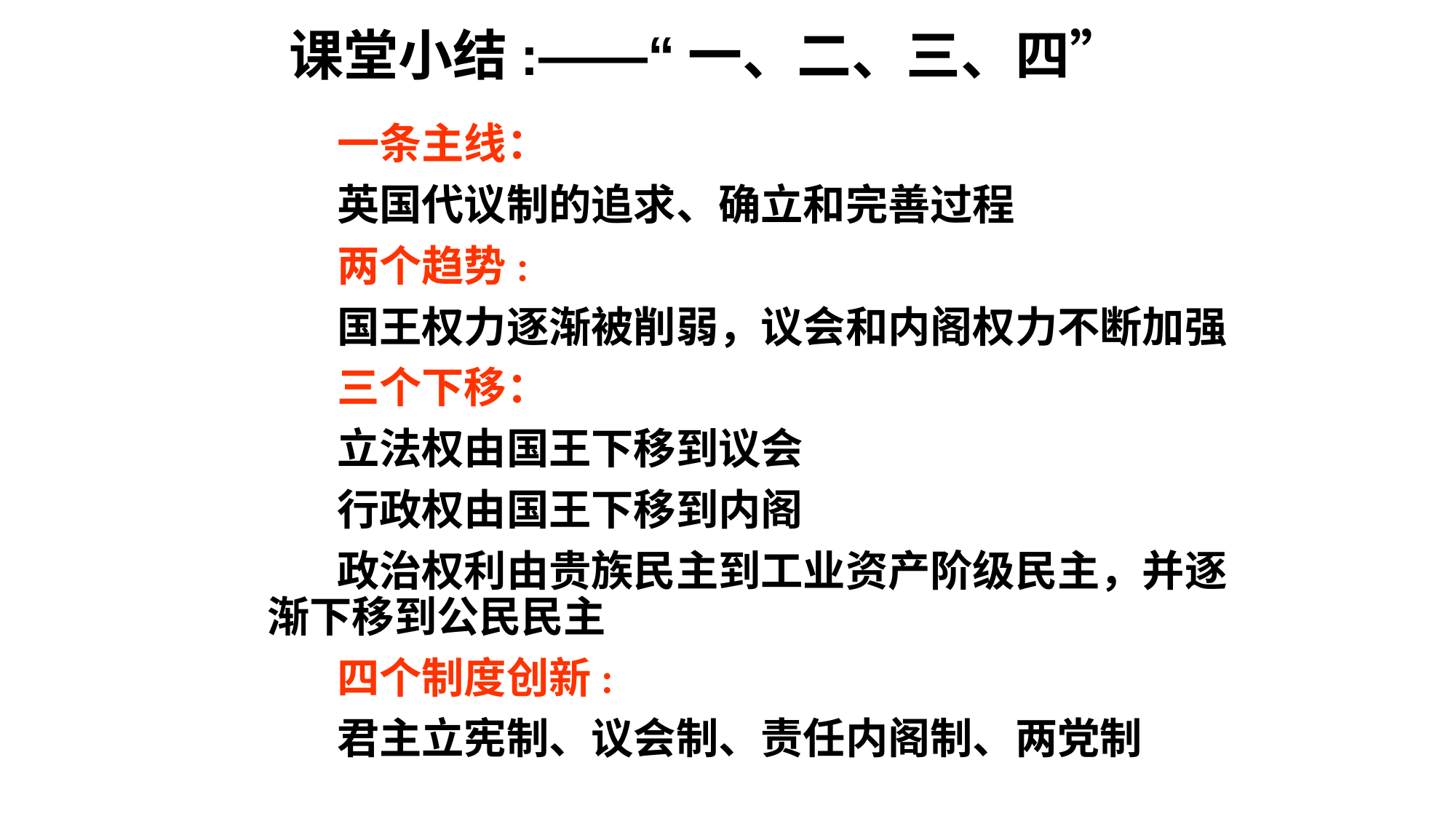

# 课堂小结:——“一、二、三、四”
         一条主线：
         英国代议制的追求、确立和完善过程
         两个趋势:
         国王权力逐渐被削弱，议会和内阁权力不断加强
         三个下移：
         立法权由国王下移到议会
         行政权由国王下移到内阁
         政治权利由贵族民主到工业资产阶级民主，并逐渐下移到公民民主
         四个制度创新:
         君主立宪制、议会制、责任内阁制、两党制